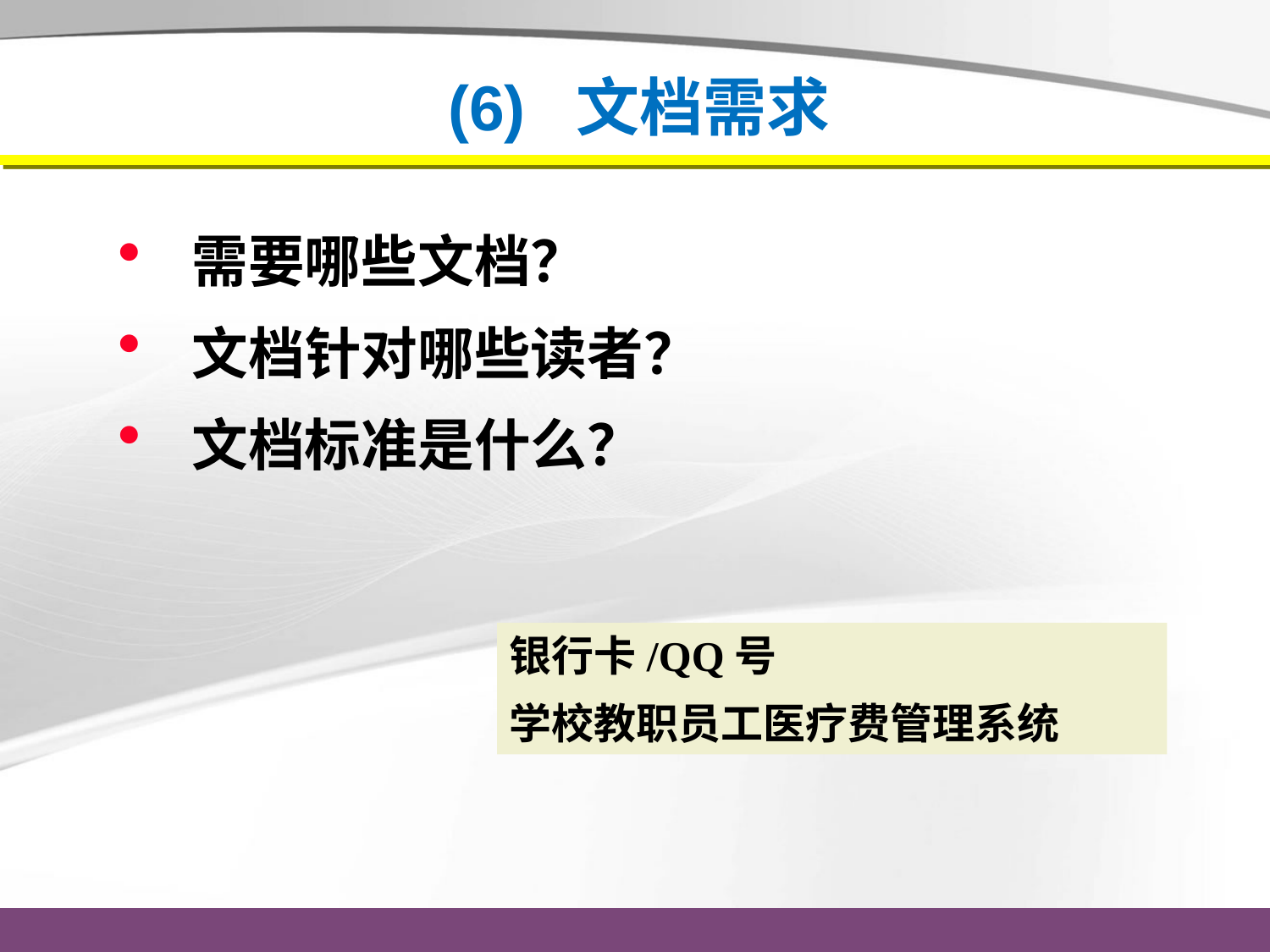

# (6)  文档需求
 需要哪些文档？
 文档针对哪些读者？
 文档标准是什么？
银行卡/QQ号
学校教职员工医疗费管理系统